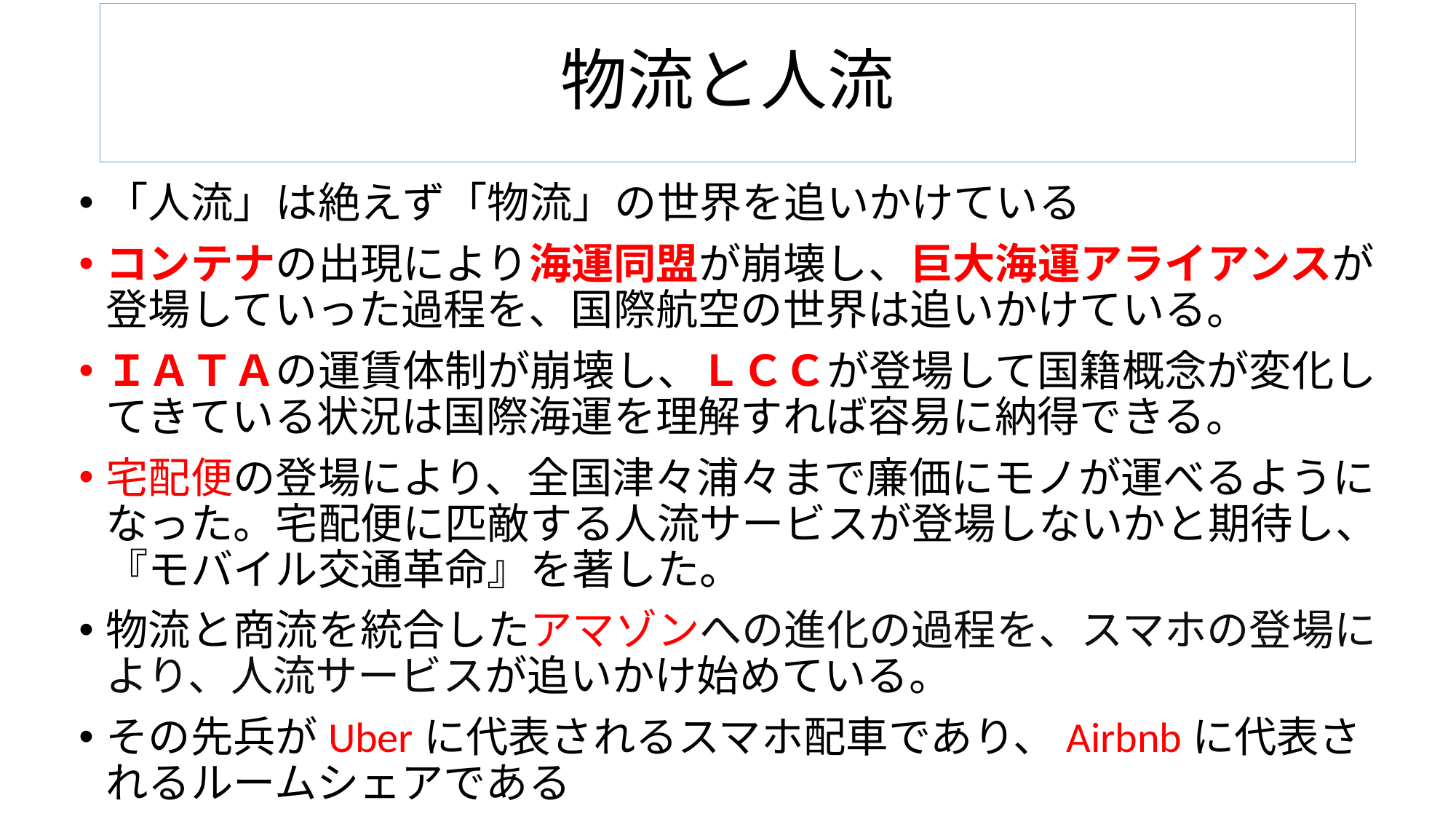

# 物流と人流
「人流」は絶えず「物流」の世界を追いかけている
コンテナの出現により海運同盟が崩壊し、巨大海運アライアンスが登場していった過程を、国際航空の世界は追いかけている。
ＩＡＴＡの運賃体制が崩壊し、ＬＣＣが登場して国籍概念が変化してきている状況は国際海運を理解すれば容易に納得できる。
宅配便の登場により、全国津々浦々まで廉価にモノが運べるようになった。宅配便に匹敵する人流サービスが登場しないかと期待し、『モバイル交通革命』を著した。
物流と商流を統合したアマゾンへの進化の過程を、スマホの登場により、人流サービスが追いかけ始めている。
その先兵がUberに代表されるスマホ配車であり、Airbnbに代表されるルームシェアである